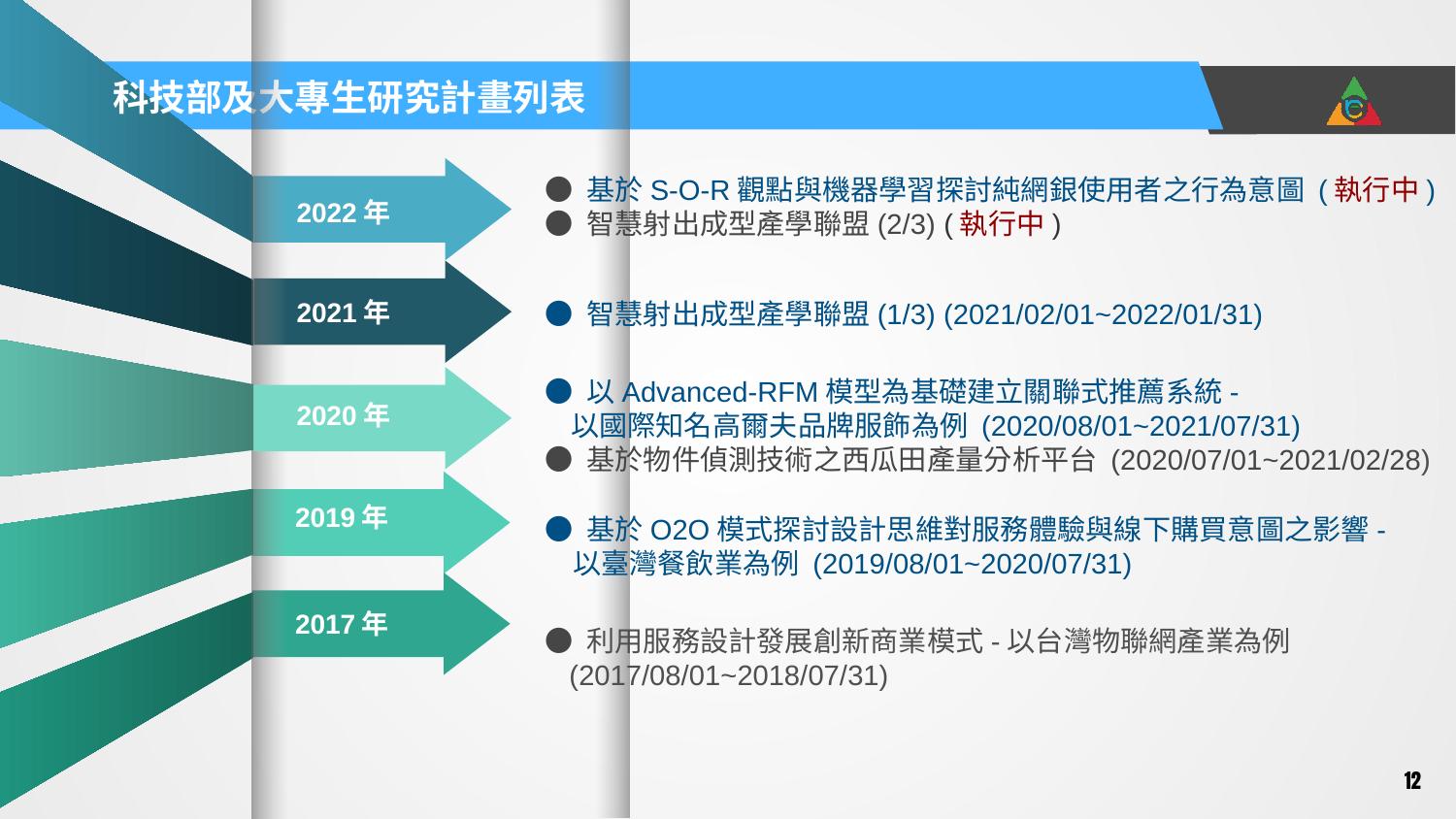

科技部及大專生研究計畫列表

● 基於S-O-R觀點與機器學習探討純網銀使用者之行為意圖 (執行中)
● 智慧射出成型產學聯盟(2/3) (執行中)
2022年

● 智慧射出成型產學聯盟(1/3) (2021/02/01~2022/01/31)
2021年

● 以Advanced-RFM模型為基礎建立關聯式推薦系統-
   以國際知名高爾夫品牌服飾為例 (2020/08/01~2021/07/31)
● 基於物件偵測技術之西瓜田產量分析平台 (2020/07/01~2021/02/28)
2020年

2019年
● 基於O2O模式探討設計思維對服務體驗與線下購買意圖之影響-
    以臺灣餐飲業為例 (2019/08/01~2020/07/31)

2017年
● 利用服務設計發展創新商業模式-以台灣物聯網產業為例
   (2017/08/01~2018/07/31)
12